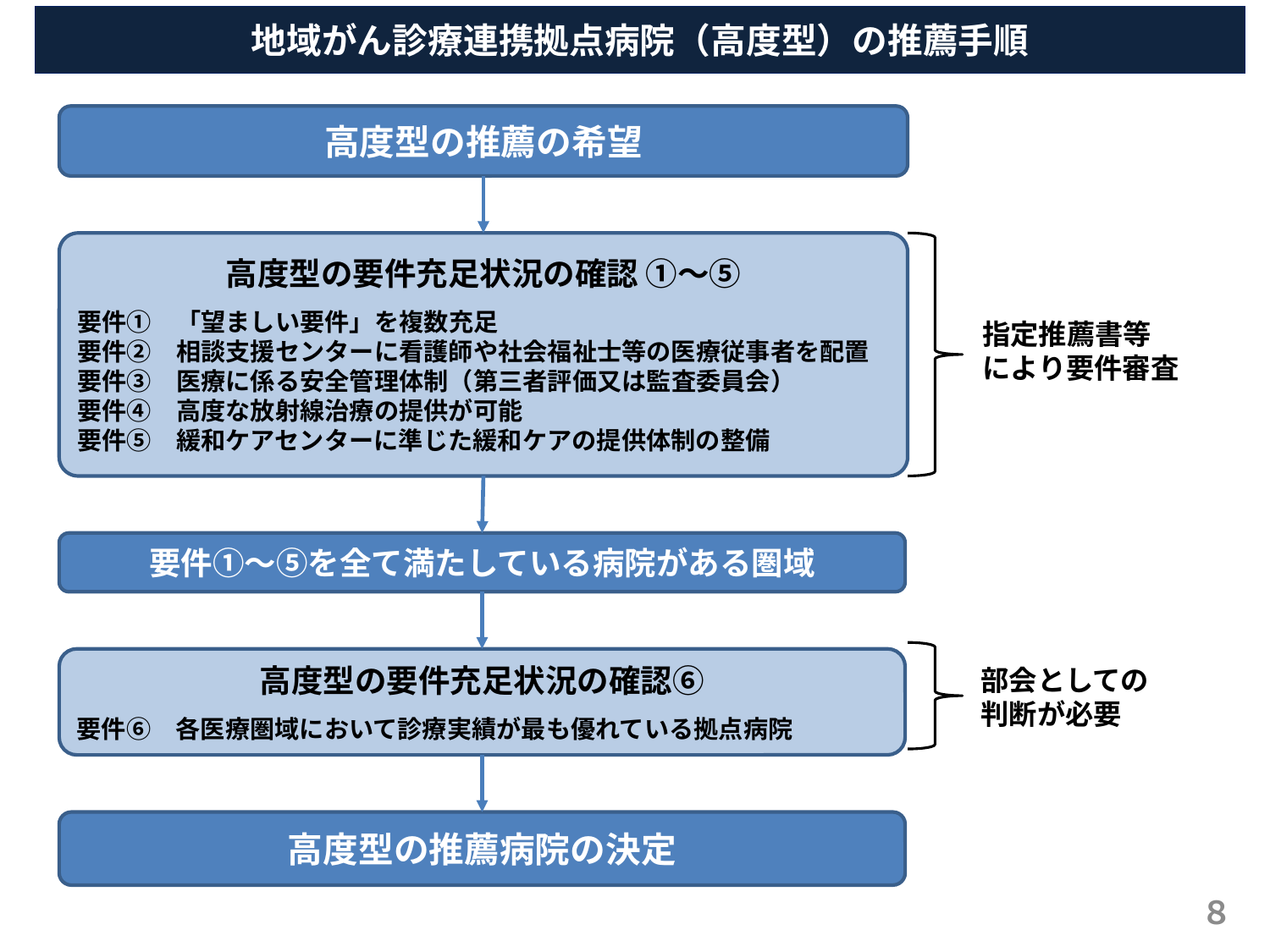

地域がん診療連携拠点病院（高度型）の推薦手順
高度型の推薦の希望
高度型の要件充足状況の確認 ①～⑤

要件①　「望ましい要件」を複数充足
要件②　相談支援センターに看護師や社会福祉士等の医療従事者を配置
要件③　医療に係る安全管理体制（第三者評価又は監査委員会）
要件④　高度な放射線治療の提供が可能
要件⑤　緩和ケアセンターに準じた緩和ケアの提供体制の整備

指定推薦書等
により要件審査
要件①～⑤を全て満たしている病院がある圏域

部会としての
判断が必要
高度型の要件充足状況の確認⑥

要件⑥　各医療圏域において診療実績が最も優れている拠点病院
高度型の推薦病院の決定
８